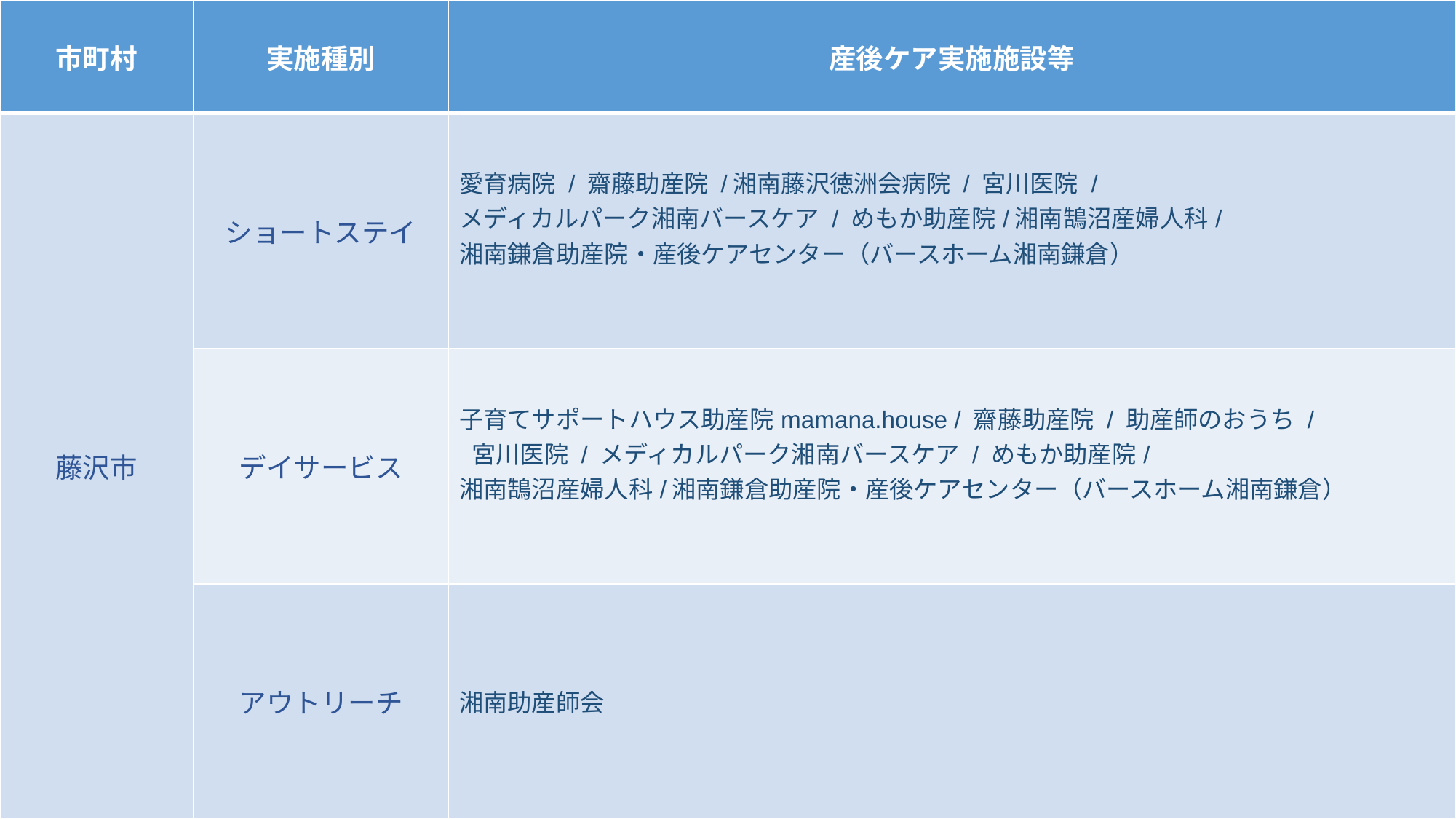

| 市町村 | 実施種別 | 産後ケア実施施設等 |
| --- | --- | --- |
| 藤沢市 | ショートステイ | 愛育病院 / 齋藤助産院 /湘南藤沢徳洲会病院 / 宮川医院 / メディカルパーク湘南バースケア / めもか助産院/湘南鵠沼産婦人科/ 湘南鎌倉助産院・産後ケアセンター（バースホーム湘南鎌倉） |
|  | デイサービス | 子育てサポートハウス助産院mamana.house / 齋藤助産院 / 助産師のおうち / 宮川医院 / メディカルパーク湘南バースケア / めもか助産院/ 湘南鵠沼産婦人科/湘南鎌倉助産院・産後ケアセンター（バースホーム湘南鎌倉） |
|  | アウトリーチ | 湘南助産師会 |